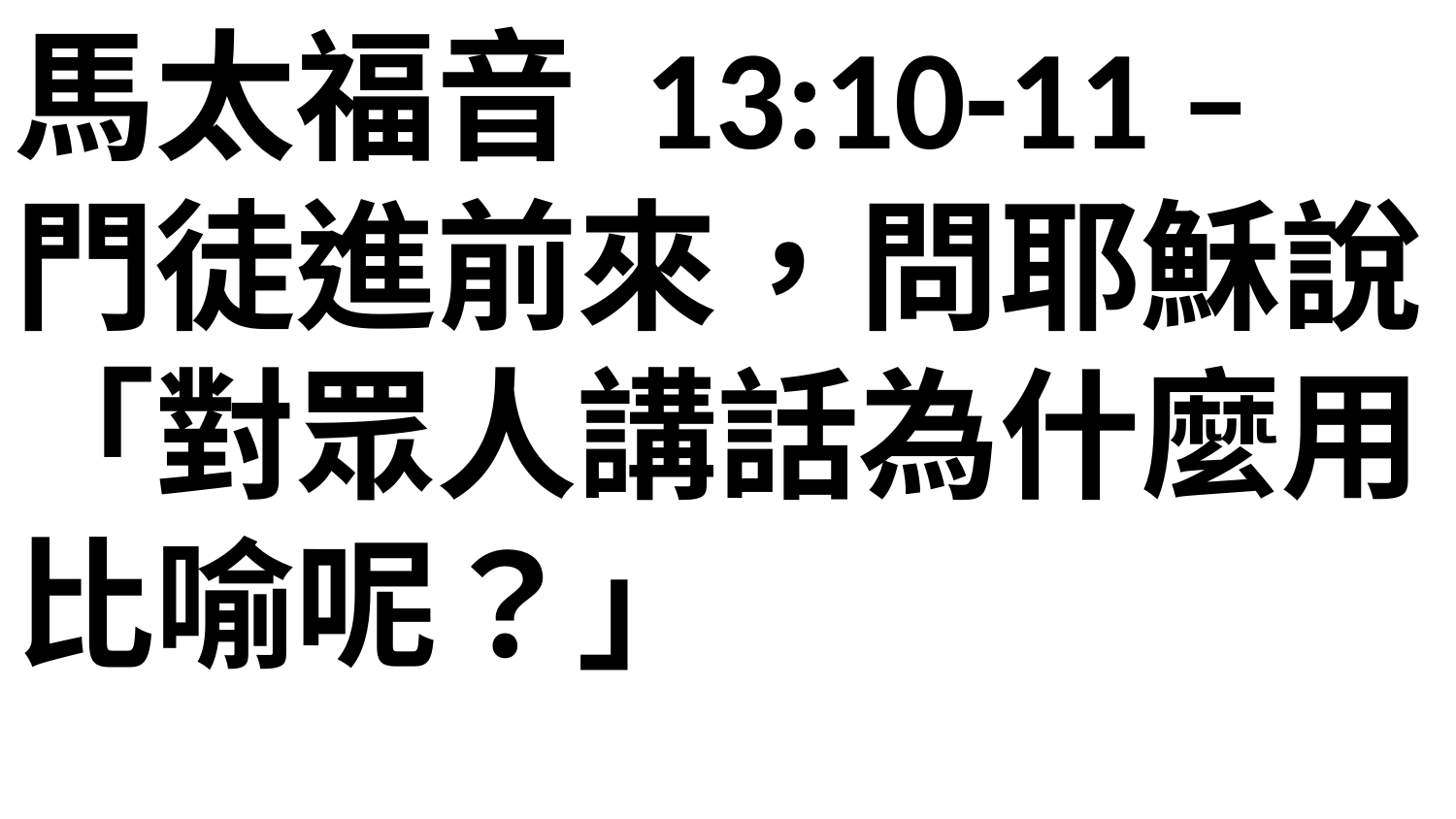

馬太福音 13:10-11 –
門徒進前來，問耶穌說:「對眾人講話為什麼用比喻呢？」

耶穌回答說：「因為天國的奧祕只叫你們知道，不叫他們知道。